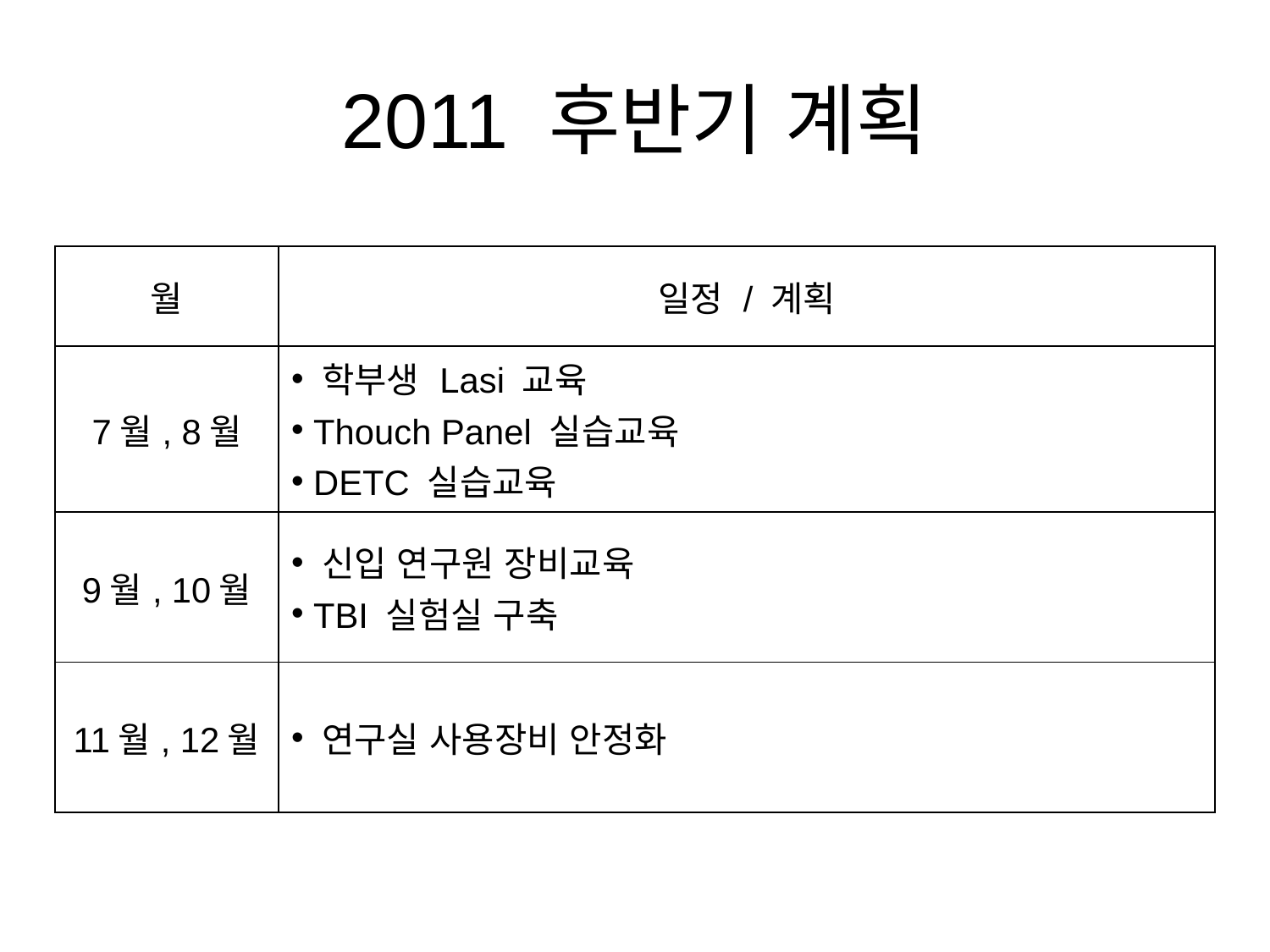

# 2011 후반기 계획
| 월 | 일정 / 계획 |
| --- | --- |
| 7월, 8월 | 학부생 Lasi 교육 Thouch Panel 실습교육 DETC 실습교육 |
| 9월, 10월 | 신입 연구원 장비교육 TBI 실험실 구축 |
| 11월, 12월 | 연구실 사용장비 안정화 |